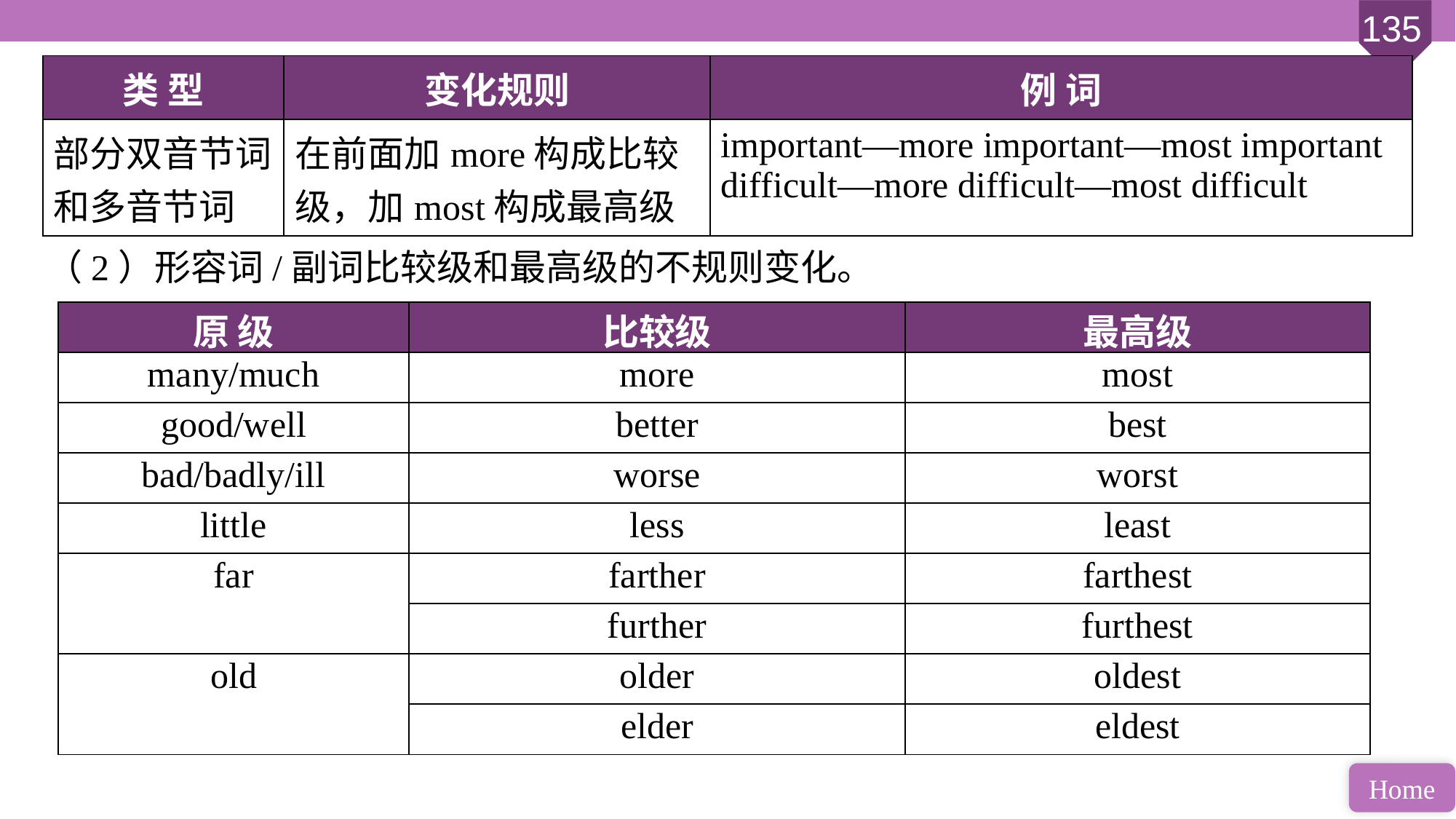

| 类 型 | 变化规则 | 例 词 |
| --- | --- | --- |
| 部分双音节词和多音节词 | 在前面加more构成比较级，加most构成最高级 | important—more important—most important difficult—more difficult—most difficult |
（2）形容词/副词比较级和最高级的不规则变化。
| 原 级 | 比较级 | 最高级 |
| --- | --- | --- |
| many/much | more | most |
| good/well | better | best |
| bad/badly/ill | worse | worst |
| little | less | least |
| far | farther | farthest |
|  | further | furthest |
| old | older | oldest |
|  | elder | eldest |